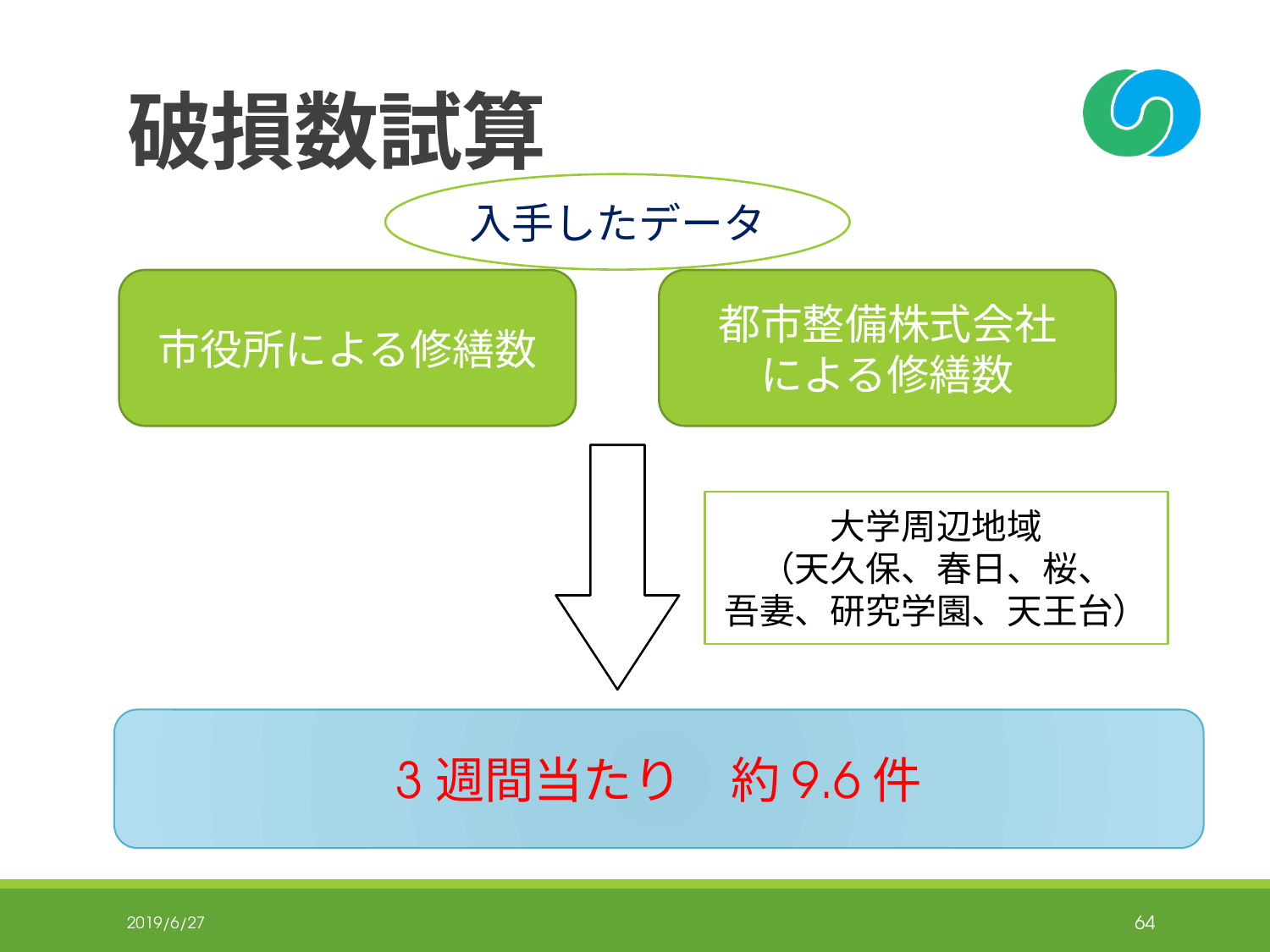

# 破損数試算
入手したデータ
市役所による修繕数
都市整備株式会社
による修繕数

大学周辺地域
（天久保、春日、桜、
吾妻、研究学園、天王台）
3週間当たり　約9.6件
2019/6/27
64